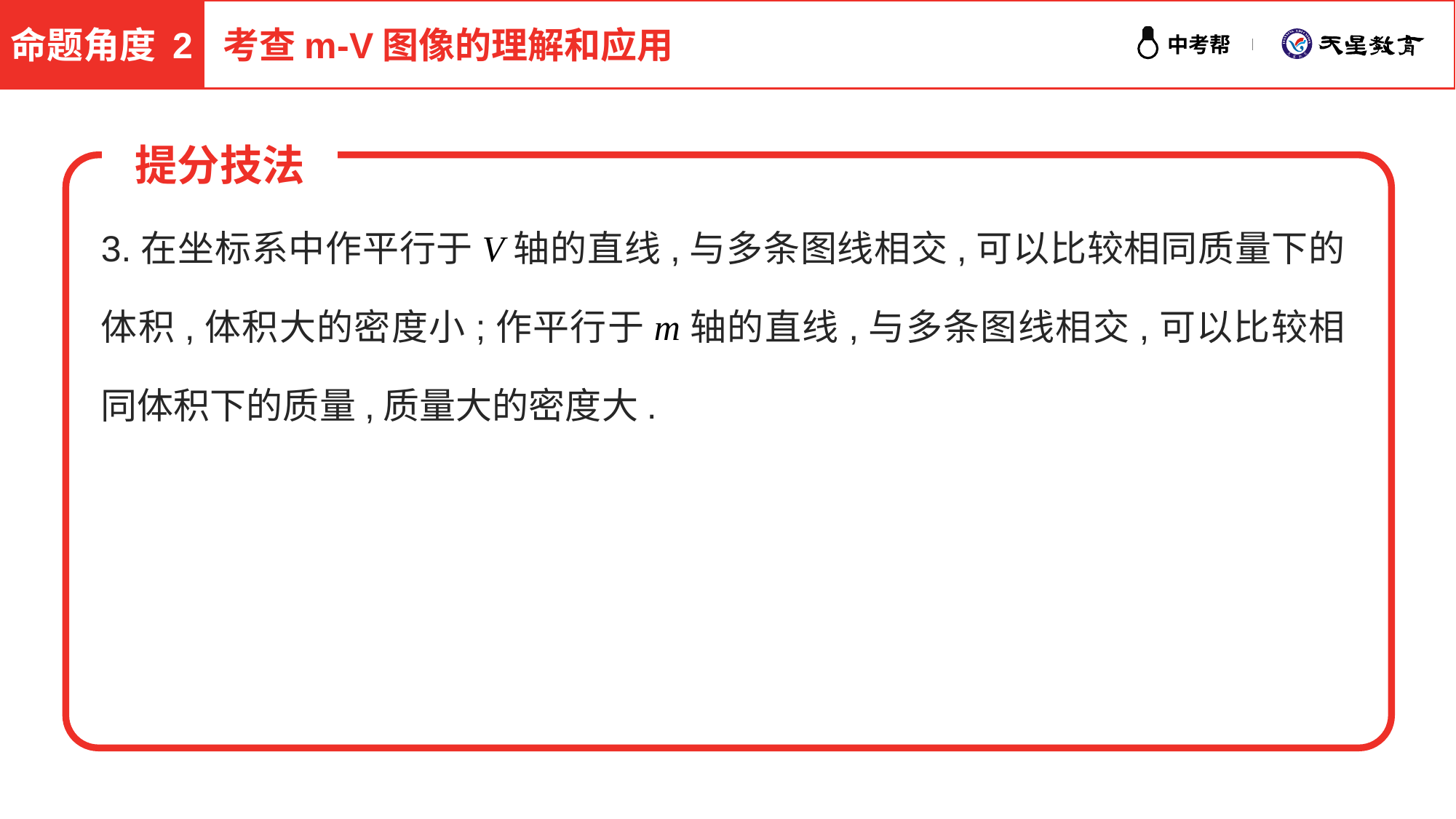

命题角度 2
考查m-V图像的理解和应用
提分技法

3.在坐标系中作平行于V轴的直线,与多条图线相交,可以比较相同质量下的体积,体积大的密度小;作平行于m轴的直线,与多条图线相交,可以比较相同体积下的质量,质量大的密度大.